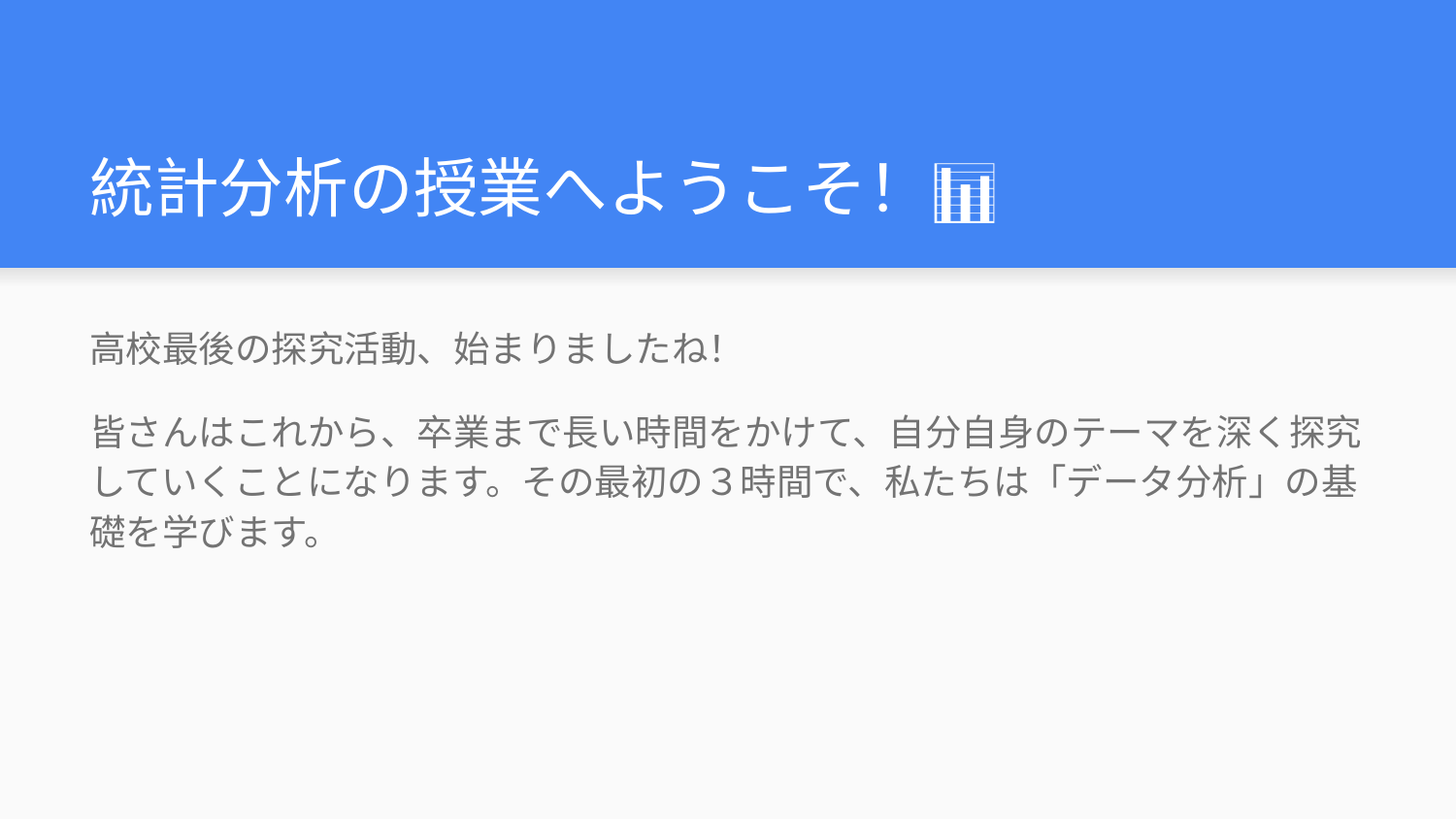

# 統計分析の授業へようこそ！📊
高校最後の探究活動、始まりましたね！
皆さんはこれから、卒業まで長い時間をかけて、自分自身のテーマを深く探究していくことになります。その最初の３時間で、私たちは「データ分析」の基礎を学びます。